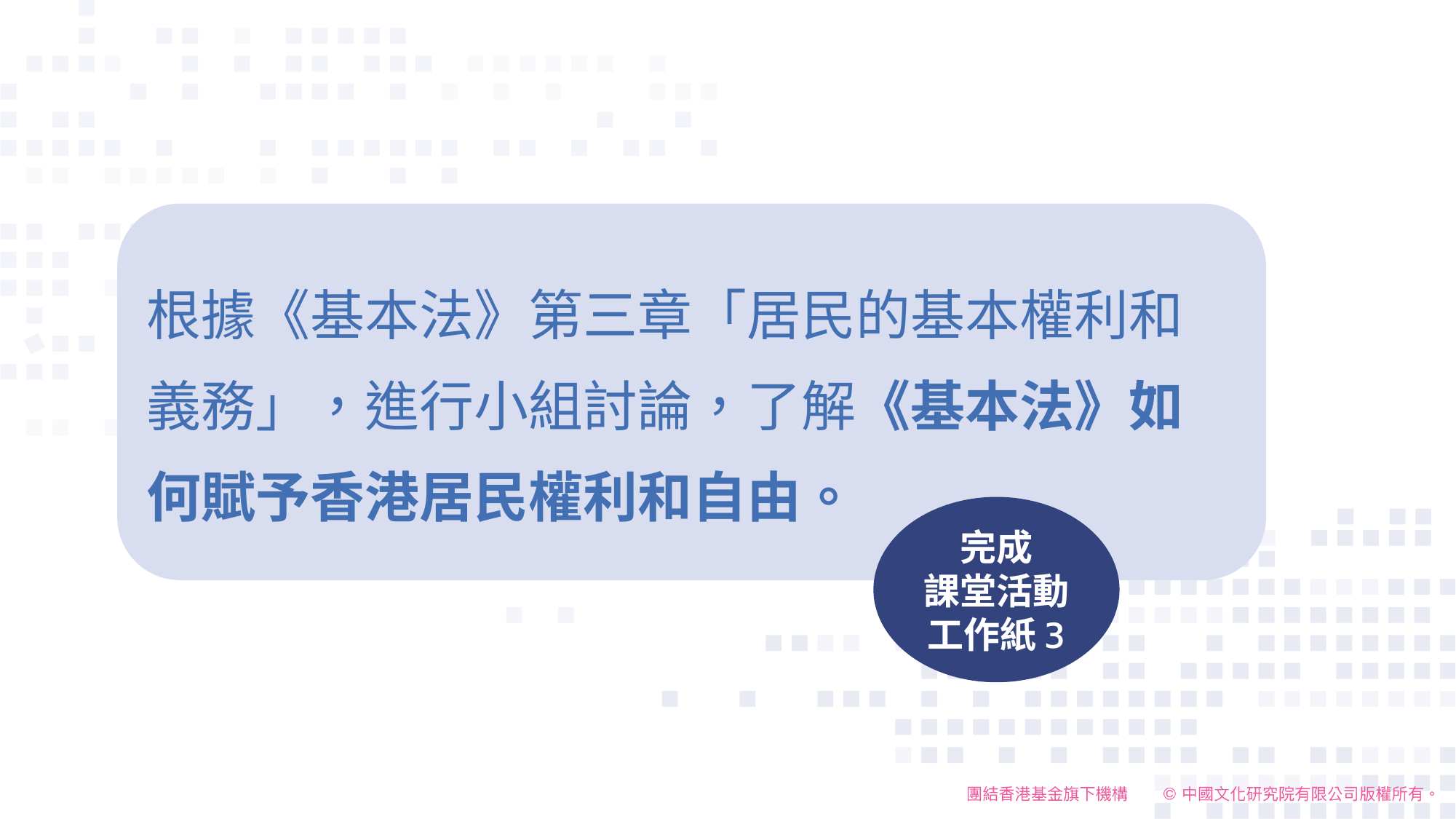

根據《基本法》第三章「居民的基本權利和義務」，進行小組討論，了解《基本法》如何賦予香港居民權利和自由。
完成
課堂活動工作紙3